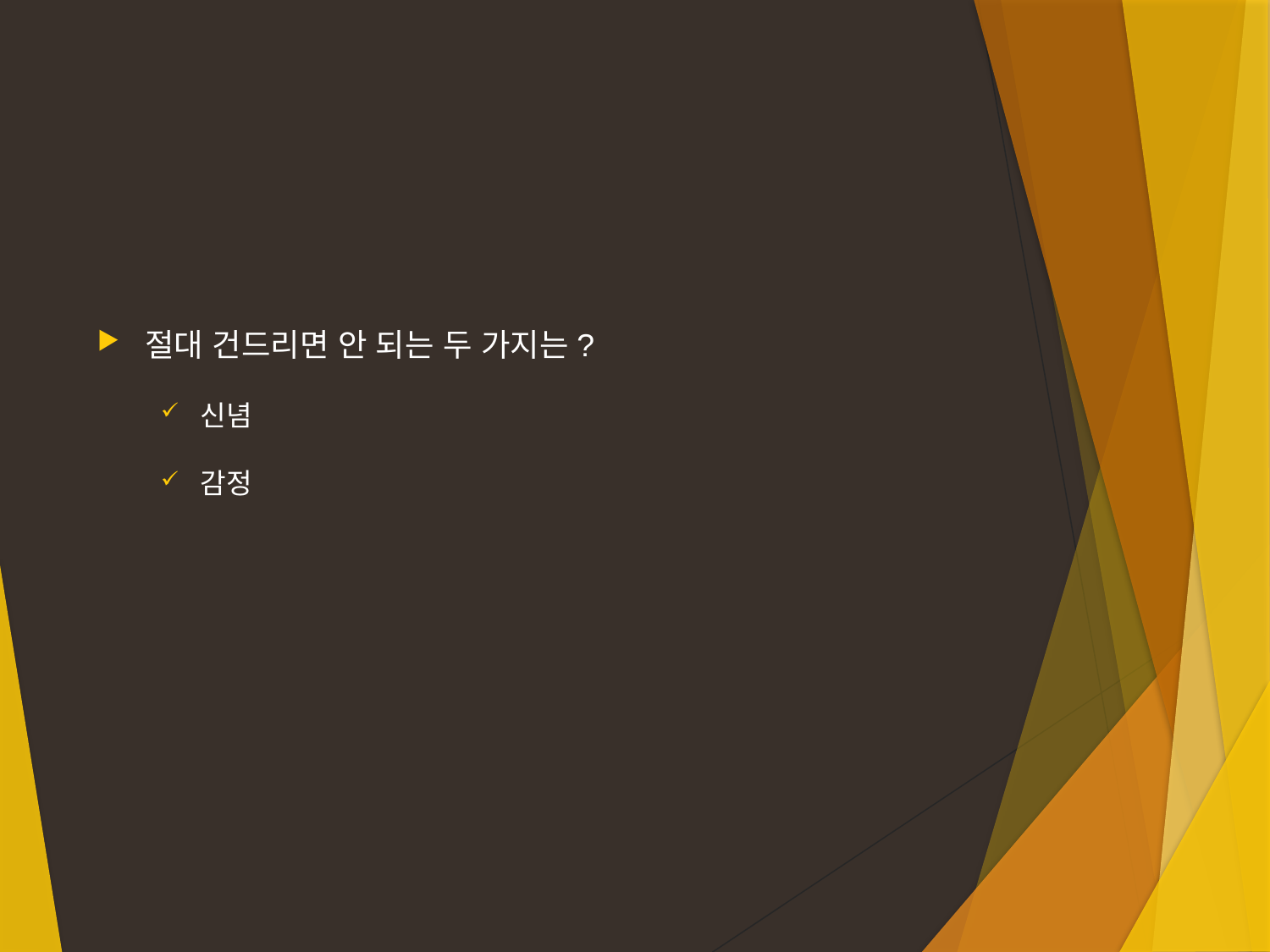

절대 건드리면 안 되는 두 가지는?
신념
감정